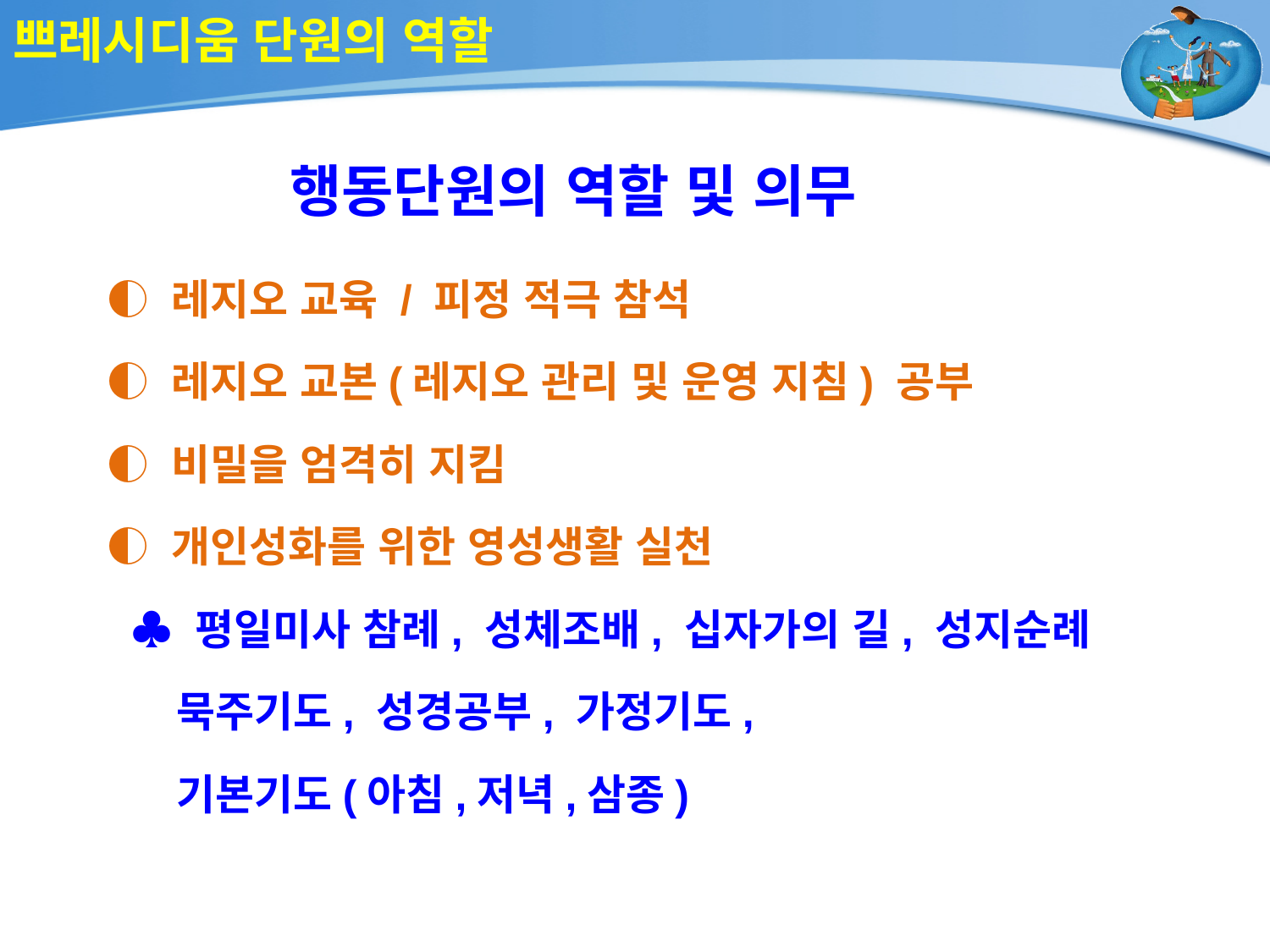

# 쁘레시디움 단원의 역할
행동단원의 역할 및 의무
◐ 레지오 교육 / 피정 적극 참석
◐ 레지오 교본(레지오 관리 및 운영 지침) 공부
◐ 비밀을 엄격히 지킴
◐ 개인성화를 위한 영성생활 실천
  ♣ 평일미사 참례, 성체조배, 십자가의 길, 성지순례
     묵주기도, 성경공부, 가정기도,
     기본기도(아침,저녁,삼종)